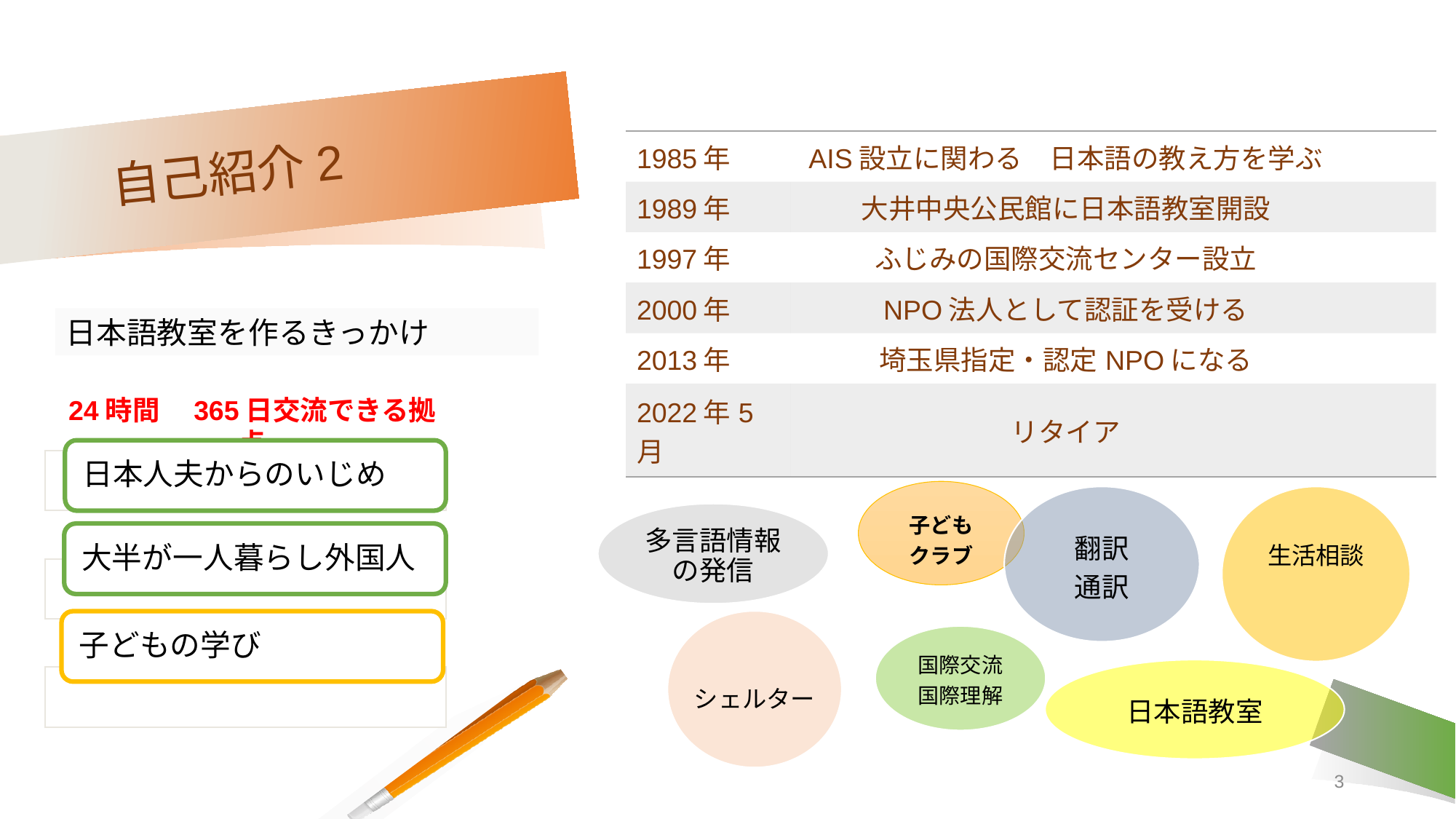

# 自己紹介2
| 1985年 | AIS設立に関わる　日本語の教え方を学ぶ |  |
| --- | --- | --- |
| 1989年 | 大井中央公民館に日本語教室開設 |  |
| 1997年 | ふじみの国際交流センター設立 |  |
| 2000年 | NPO法人として認証を受ける |  |
| 2013年 | 埼玉県指定・認定NPOになる |  |
| 2022年5月 | リタイア |  |
日本語教室を作るきっかけ
24時間　365日交流できる拠点
日本人夫からのいじめ
大半が一人暮らし外国人
子どもの学び

子ども
クラブ
翻訳
通訳
国際交流
国際理解
生活相談
多言語情報の発信
日本語教室

シェルター
3